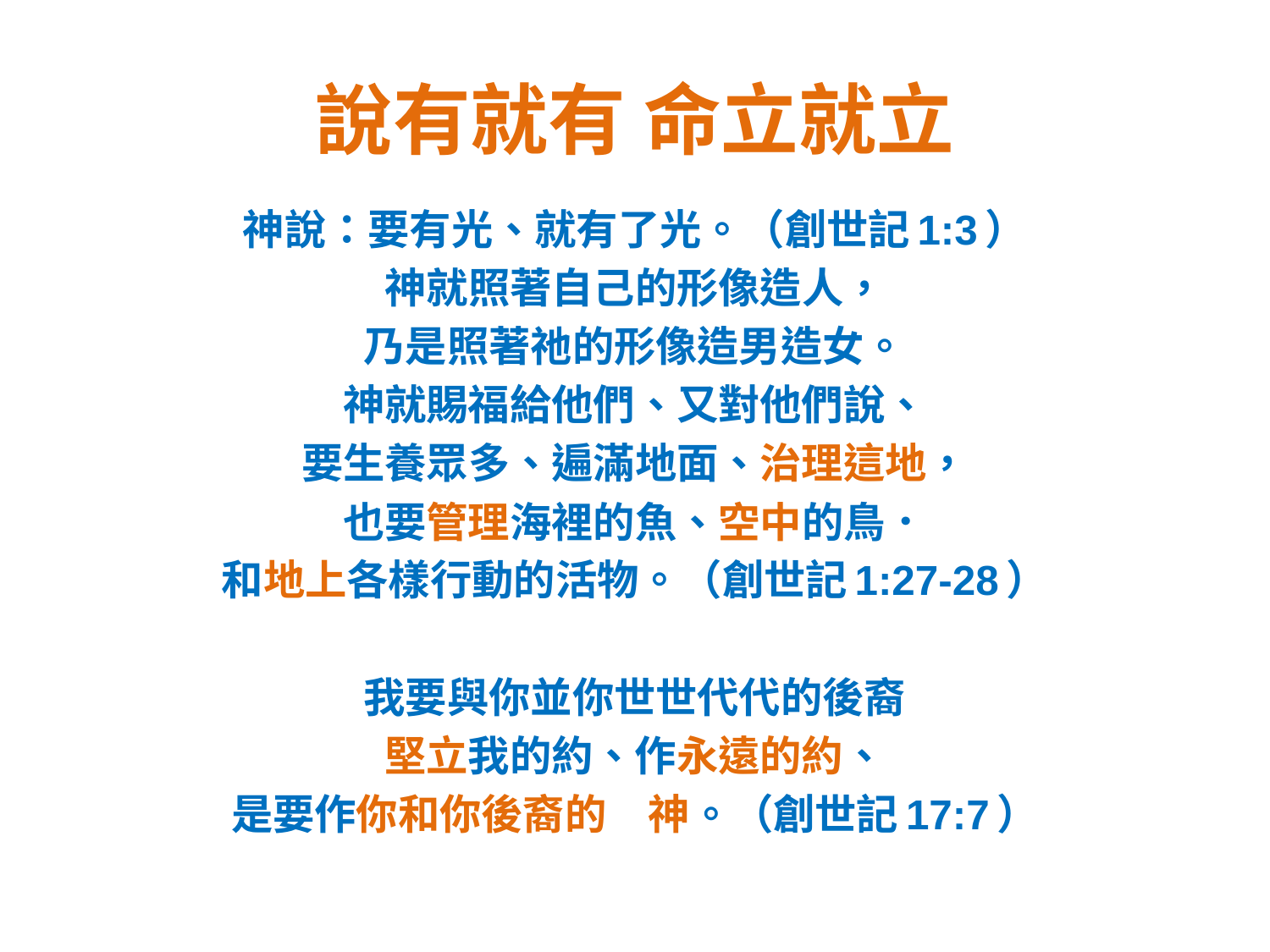

# 說有就有 命立就立
神說：要有光、就有了光。（創世記1:3）
神就照著自己的形像造人，
乃是照著祂的形像造男造女。
神就賜福給他們、又對他們說、
要生養眾多、遍滿地面、治理這地，
也要管理海裡的魚、空中的鳥．
和地上各樣行動的活物。（創世記1:27-28）

我要與你並你世世代代的後裔
堅立我的約、作永遠的約、
是要作你和你後裔的　神。（創世記17:7）